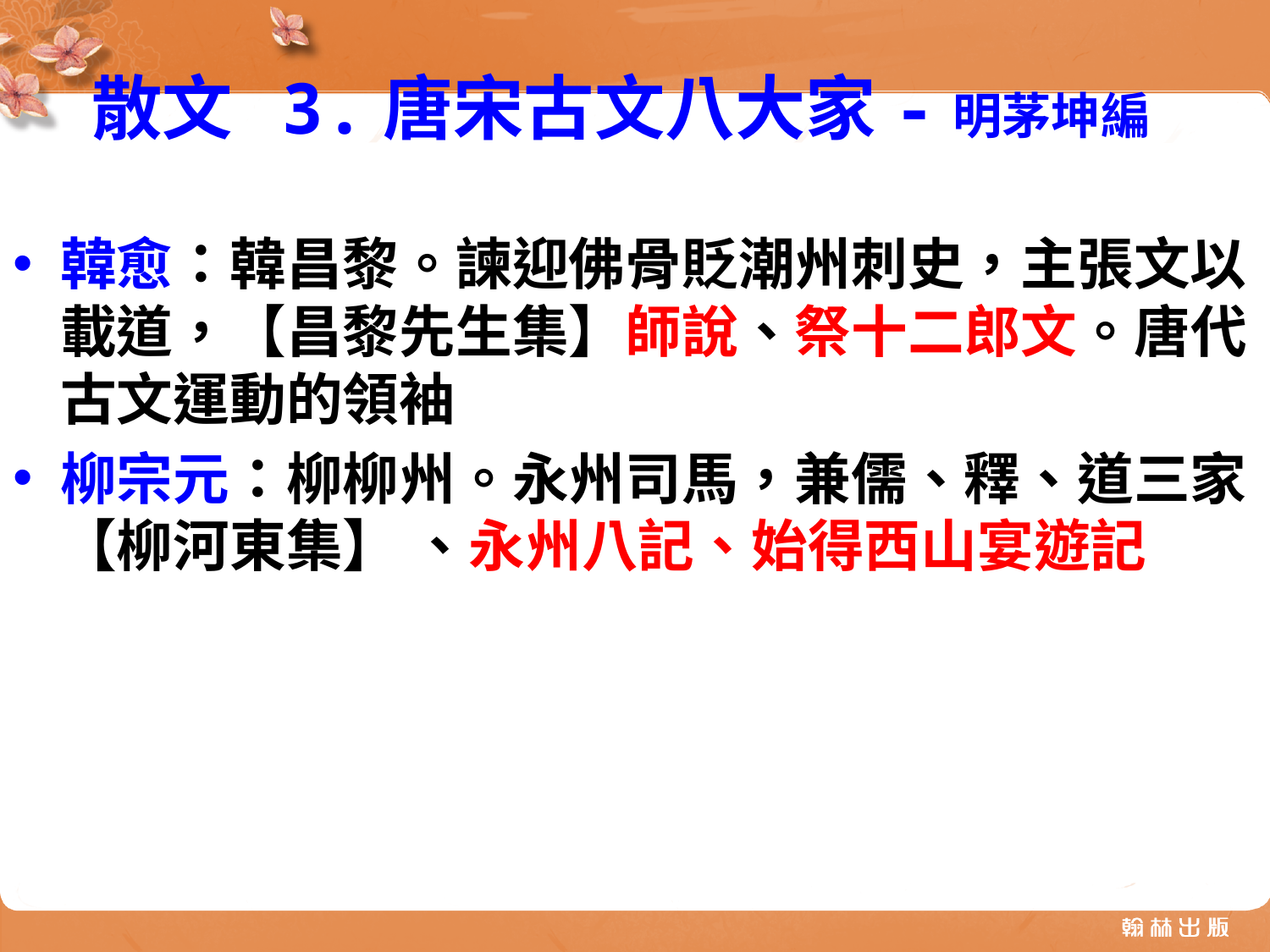

# 散文  3.唐宋古文八大家-明茅坤編
韓愈：韓昌黎。諫迎佛骨貶潮州刺史，主張文以載道，【昌黎先生集】師說、祭十二郎文。唐代古文運動的領袖
柳宗元：柳柳州。永州司馬，兼儒、釋、道三家【柳河東集】 、永州八記、始得西山宴遊記